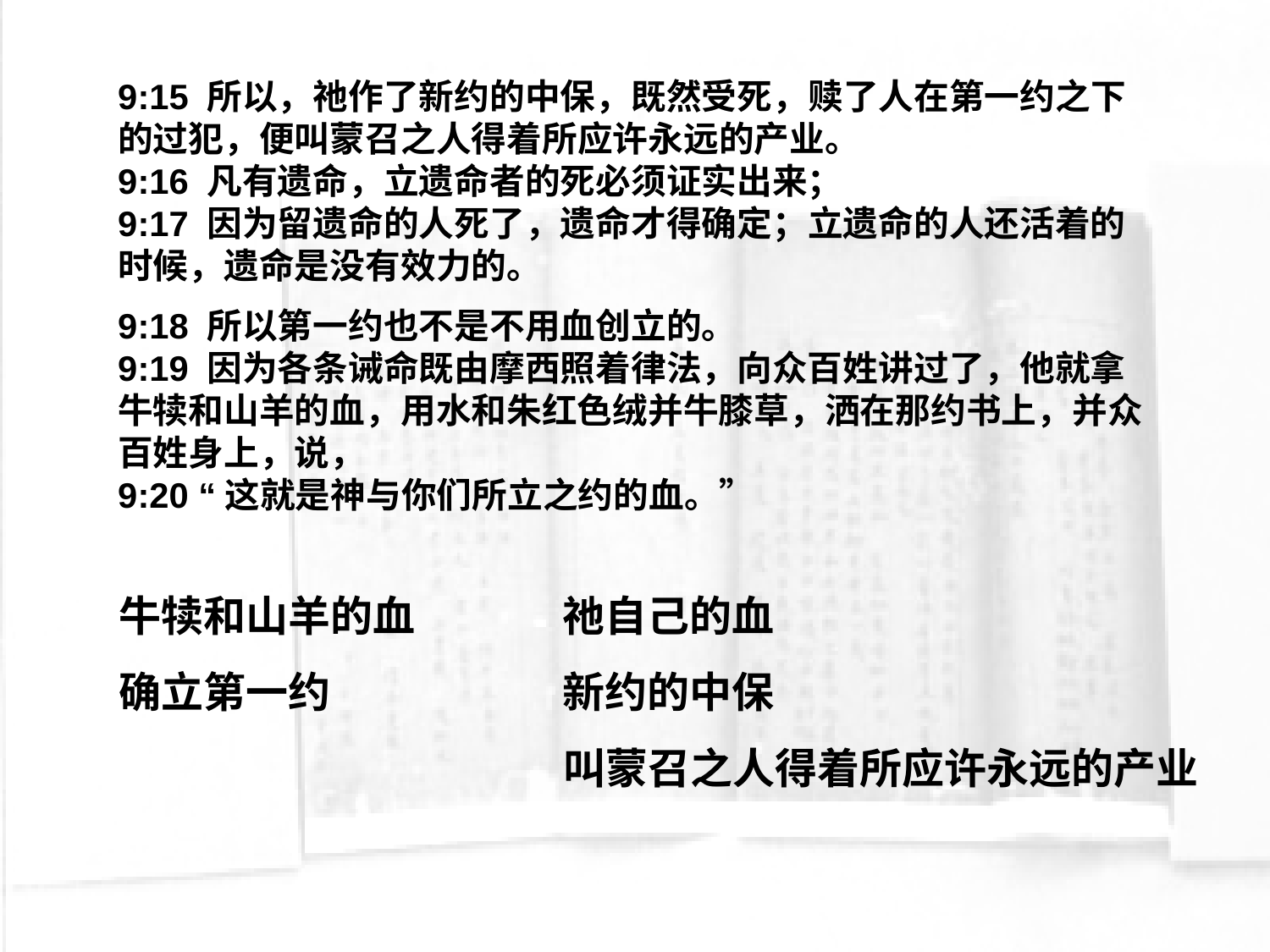

9:15 所以，祂作了新约的中保，既然受死，赎了人在第一约之下的过犯，便叫蒙召之人得着所应许永远的产业。
9:16 凡有遗命，立遗命者的死必须证实出来；
9:17 因为留遗命的人死了，遗命才得确定；立遗命的人还活着的时候，遗命是没有效力的。
9:18 所以第一约也不是不用血创立的。
9:19 因为各条诫命既由摩西照着律法，向众百姓讲过了，他就拿牛犊和山羊的血，用水和朱红色绒并牛膝草，洒在那约书上，并众百姓身上，说，
9:20 “这就是神与你们所立之约的血。”
牛犊和山羊的血
祂自己的血
确立第一约
新约的中保
叫蒙召之人得着所应许永远的产业